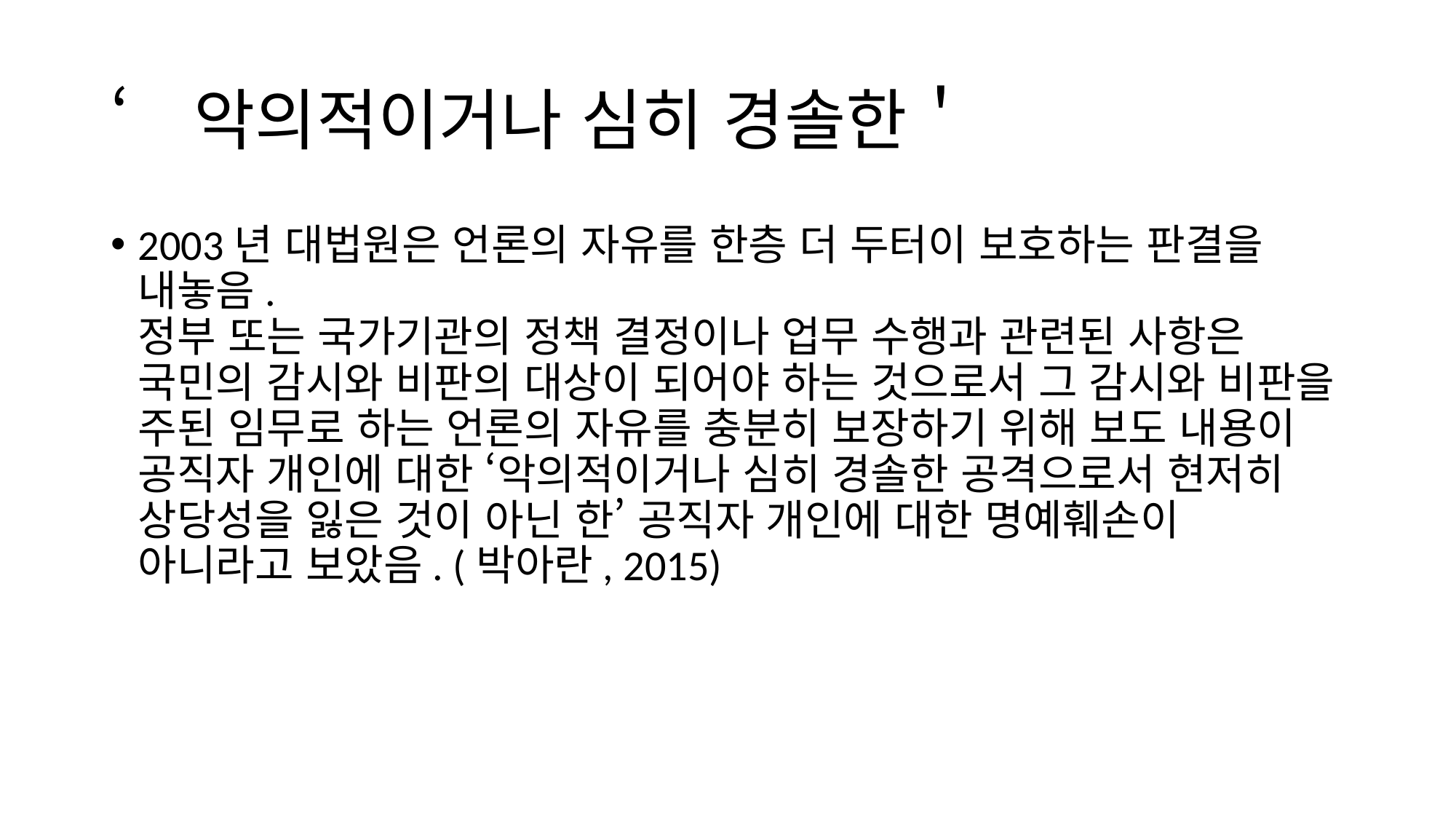

# ‘악의적이거나 심히 경솔한＇
2003년 대법원은 언론의 자유를 한층 더 두터이 보호하는 판결을 내놓음.
정부 또는 국가기관의 정책 결정이나 업무 수행과 관련된 사항은 국민의 감시와 비판의 대상이 되어야 하는 것으로서 그 감시와 비판을 주된 임무로 하는 언론의 자유를 충분히 보장하기 위해 보도 내용이 공직자 개인에 대한 ‘악의적이거나 심히 경솔한 공격으로서 현저히 상당성을 잃은 것이 아닌 한’ 공직자 개인에 대한 명예훼손이 아니라고 보았음. (박아란, 2015)